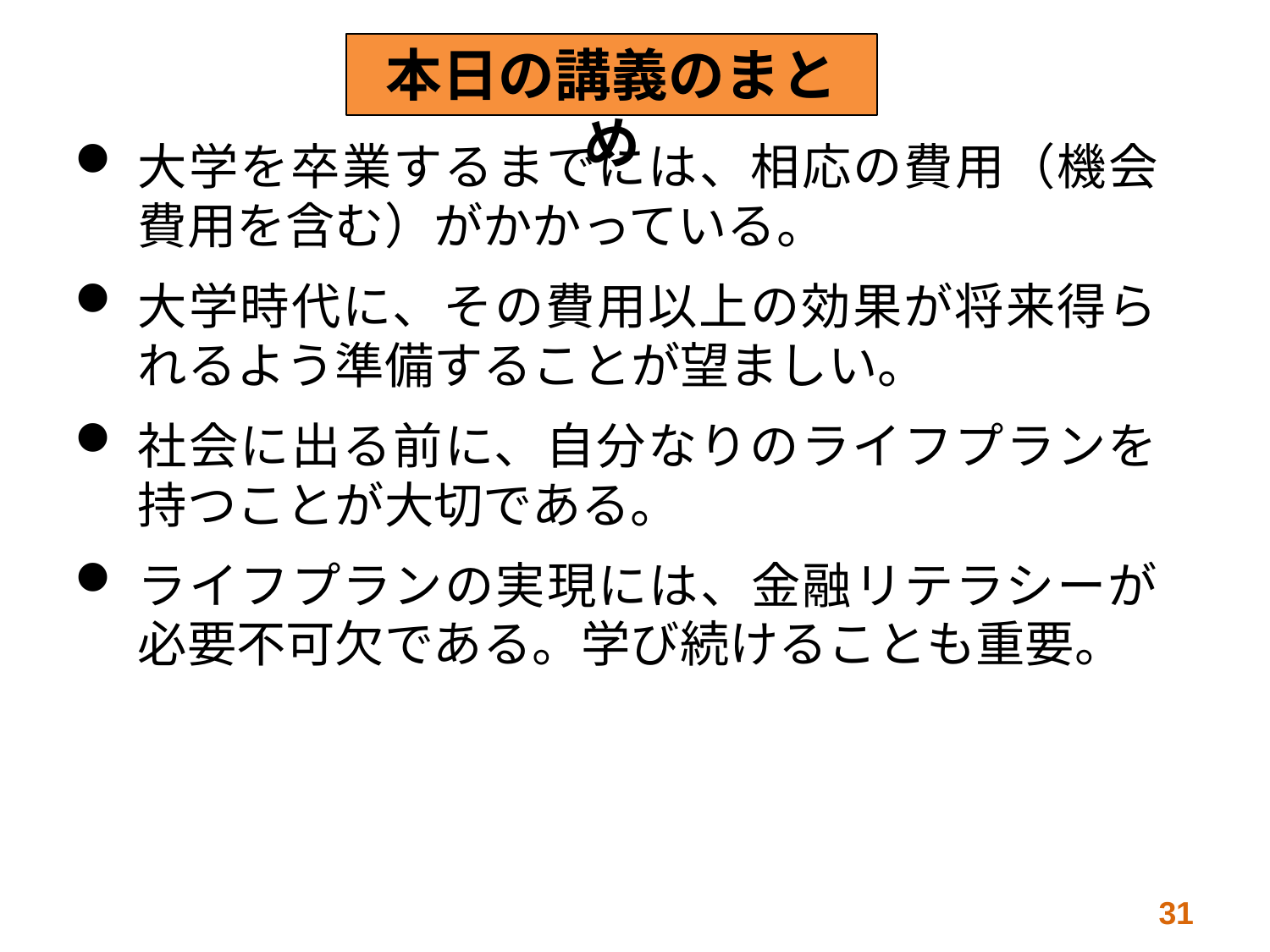

本日の講義のまとめ
大学を卒業するまでには、相応の費用（機会費用を含む）がかかっている。
大学時代に、その費用以上の効果が将来得られるよう準備することが望ましい。
社会に出る前に、自分なりのライフプランを持つことが大切である。
ライフプランの実現には、金融リテラシーが必要不可欠である。学び続けることも重要。

31